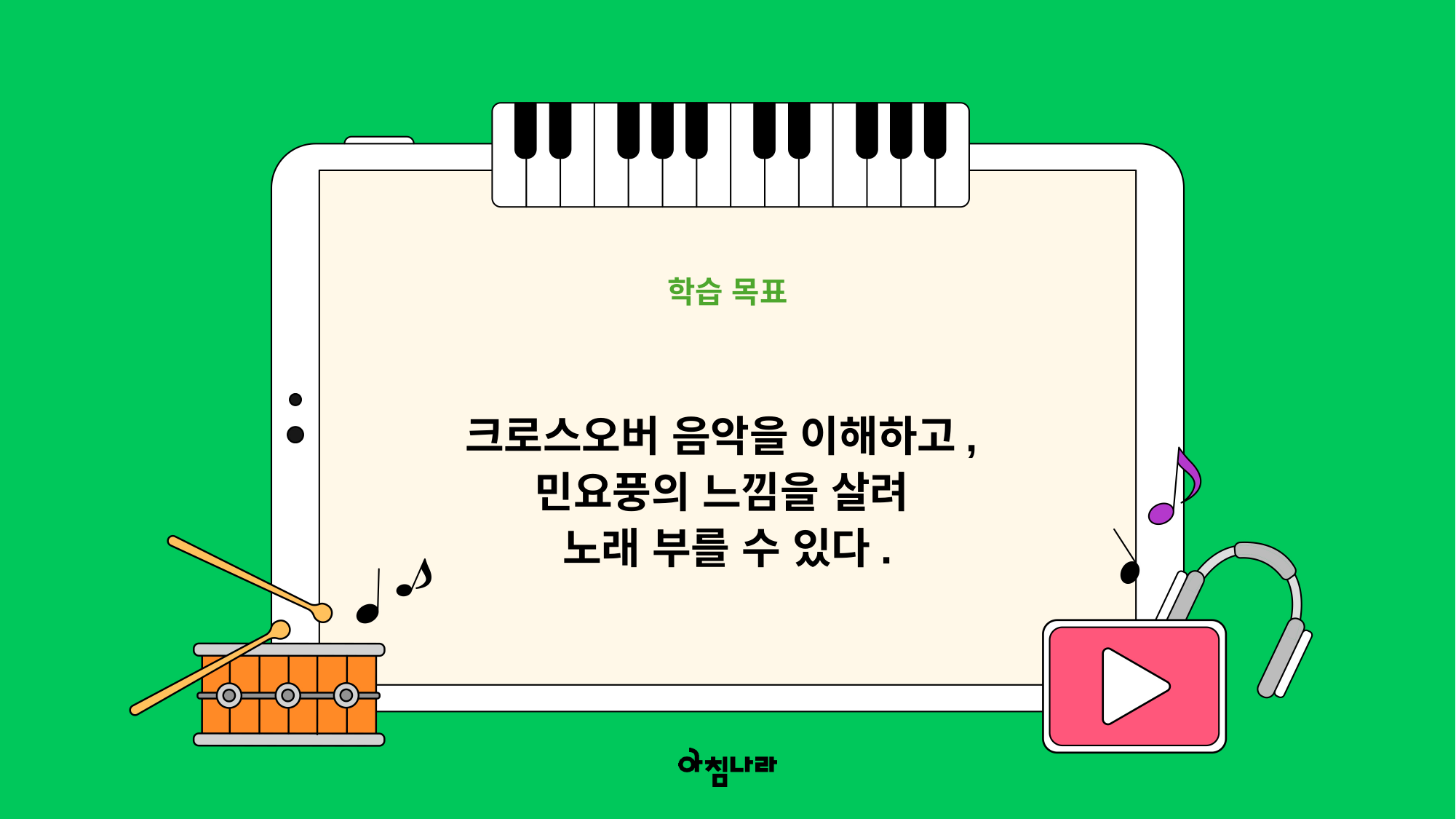

학습 목표
크로스오버 음악을 이해하고,
민요풍의 느낌을 살려
노래 부를 수 있다.